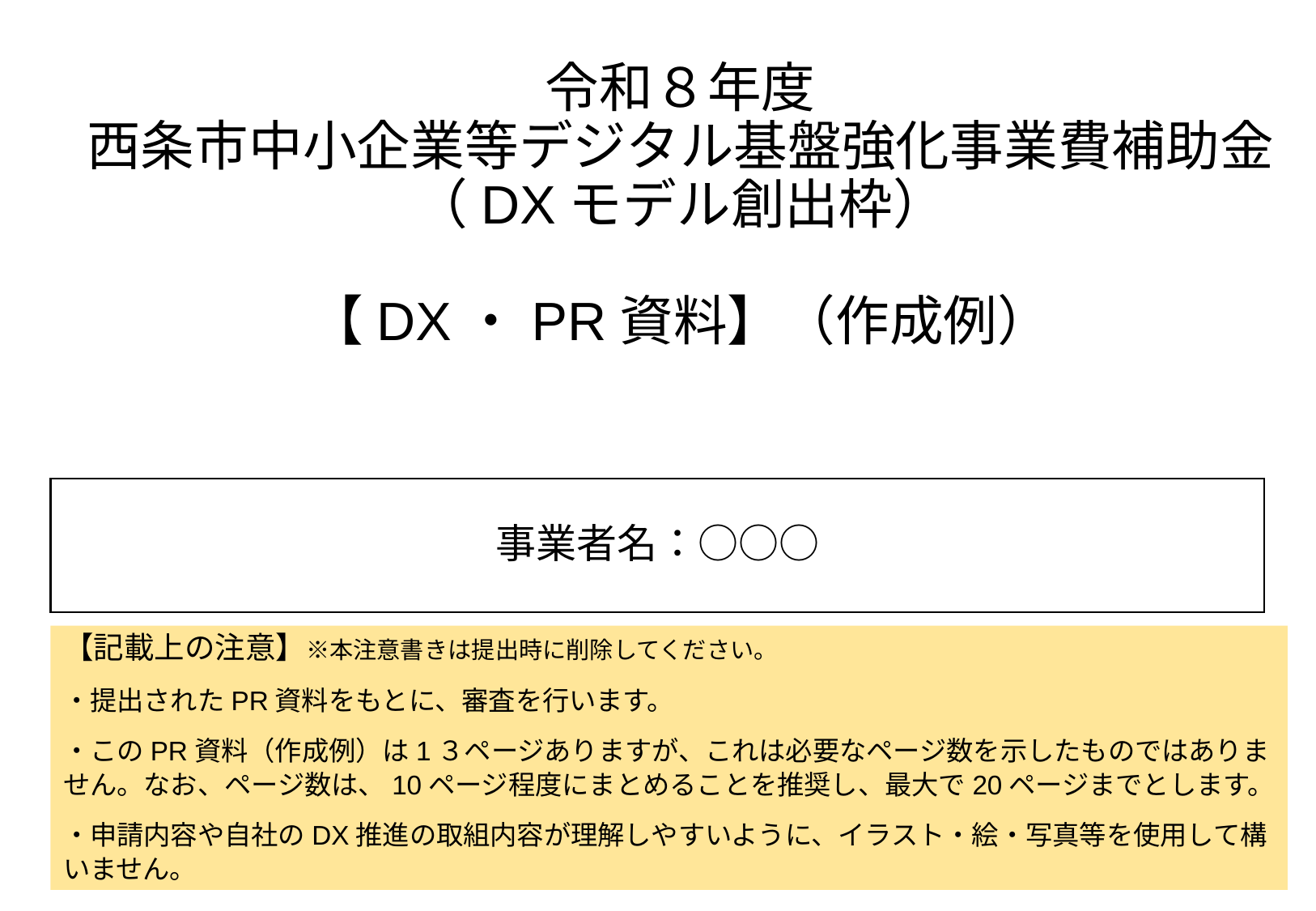

# 令和８年度 西条市中小企業等デジタル基盤強化事業費補助金 （DXモデル創出枠） 【DX・PR資料】（作成例）
事業者名：○○○
【記載上の注意】※本注意書きは提出時に削除してください。
・提出されたPR資料をもとに、審査を行います。
・このPR資料（作成例）は1３ページありますが、これは必要なページ数を示したものではありません。なお、ページ数は、10ページ程度にまとめることを推奨し、最大で20ページまでとします。
・申請内容や自社のDX推進の取組内容が理解しやすいように、イラスト・絵・写真等を使用して構いません。